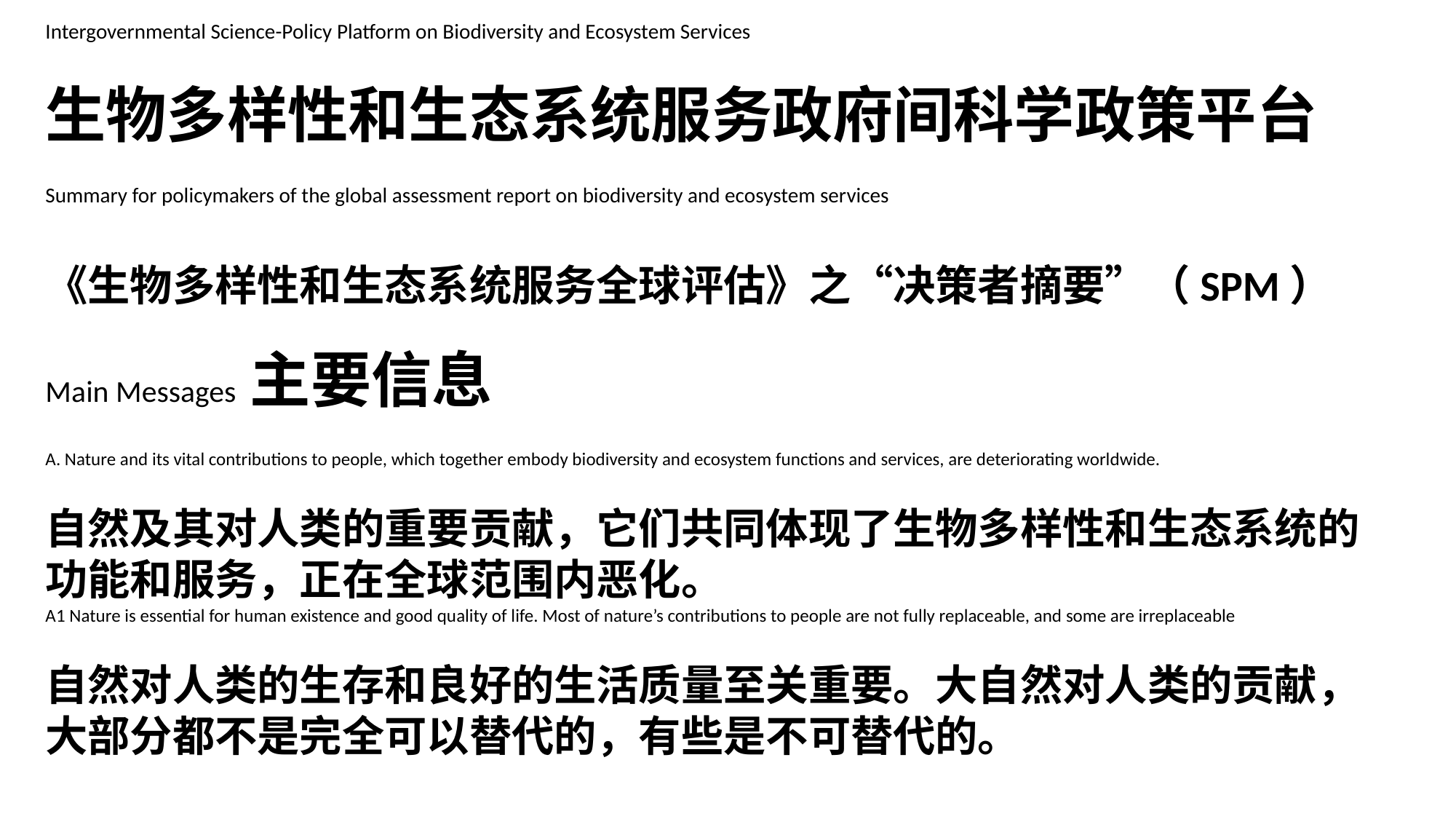

Intergovernmental Science-Policy Platform on Biodiversity and Ecosystem Services

生物多样性和生态系统服务政府间科学政策平台

Summary for policymakers of the global assessment report on biodiversity and ecosystem services

《生物多样性和生态系统服务全球评估》之“决策者摘要”（SPM）

Main Messages 主要信息

A. Nature and its vital contributions to people, which together embody biodiversity and ecosystem functions and services, are deteriorating worldwide.

自然及其对人类的重要贡献，它们共同体现了生物多样性和生态系统的功能和服务，正在全球范围内恶化。
A1 Nature is essential for human existence and good quality of life. Most of nature’s contributions to people are not fully replaceable, and some are irreplaceable

自然对人类的生存和良好的生活质量至关重要。大自然对人类的贡献，大部分都不是完全可以替代的，有些是不可替代的。